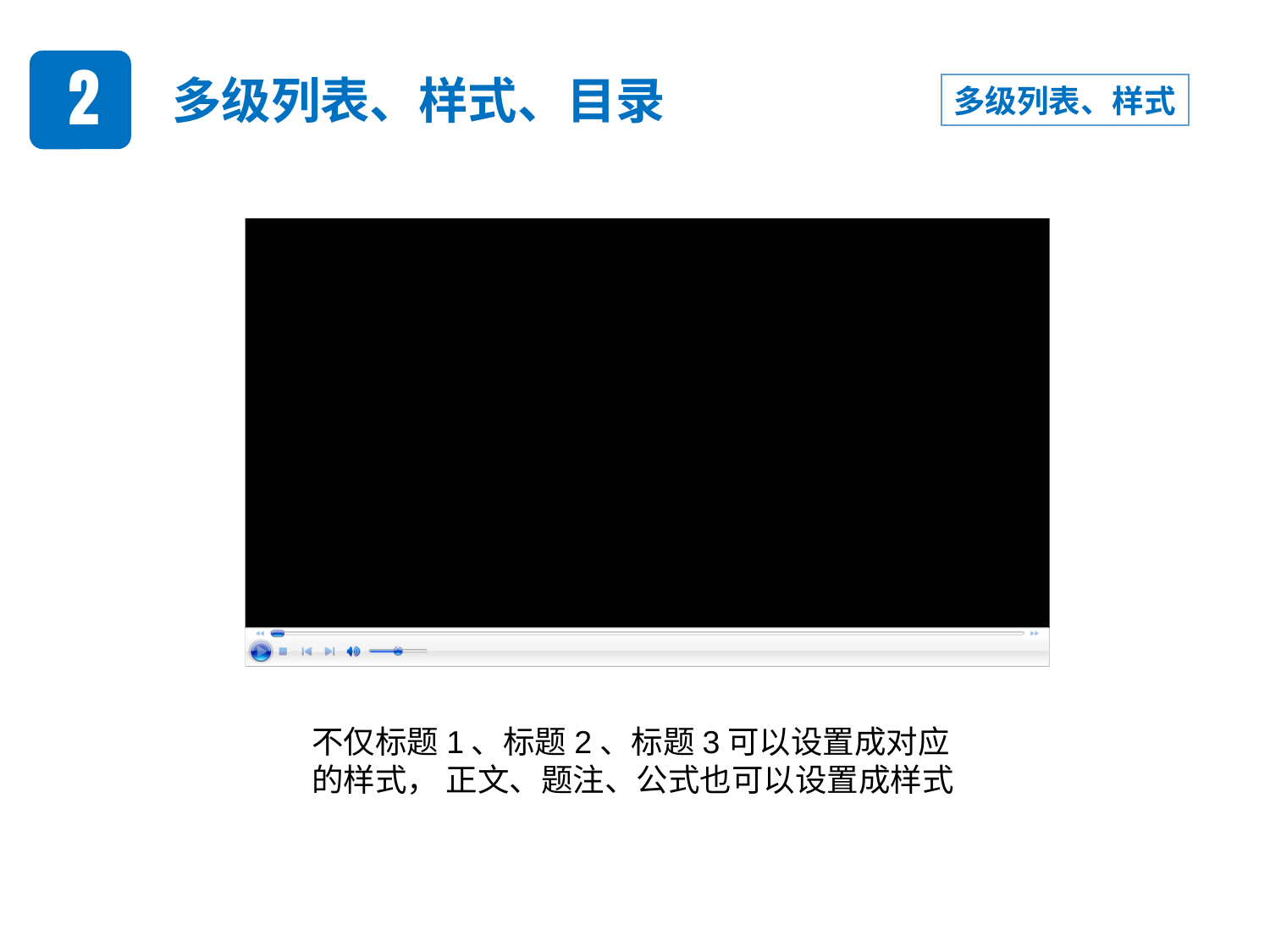

2
多级列表、样式、目录
多级列表、样式
不仅标题1、标题2、标题3可以设置成对应的样式， 正文、题注、公式也可以设置成样式